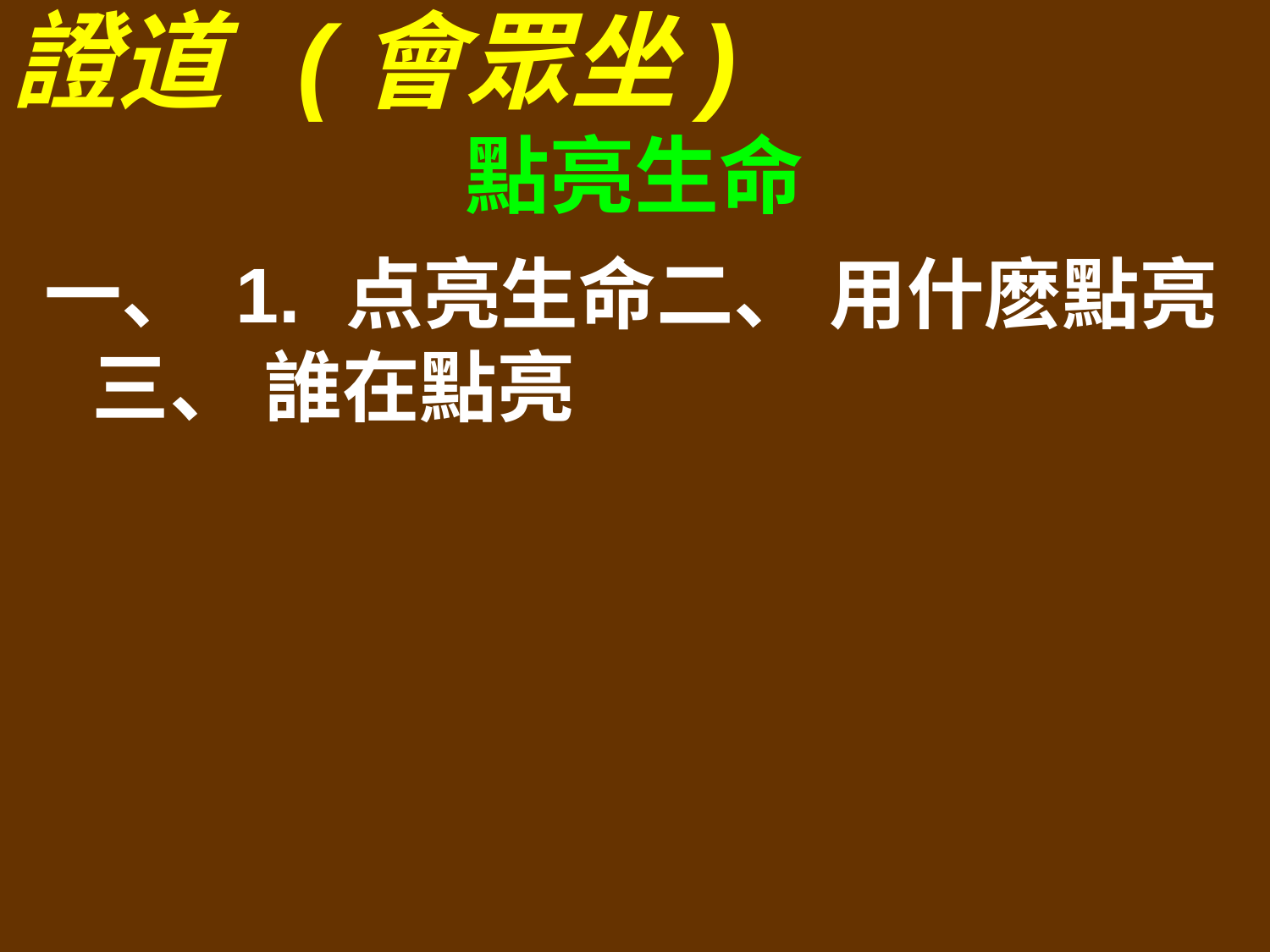

證道  (會眾坐)
點亮生命
一、 1.	点亮生命二、 用什麽點亮三、 誰在點亮